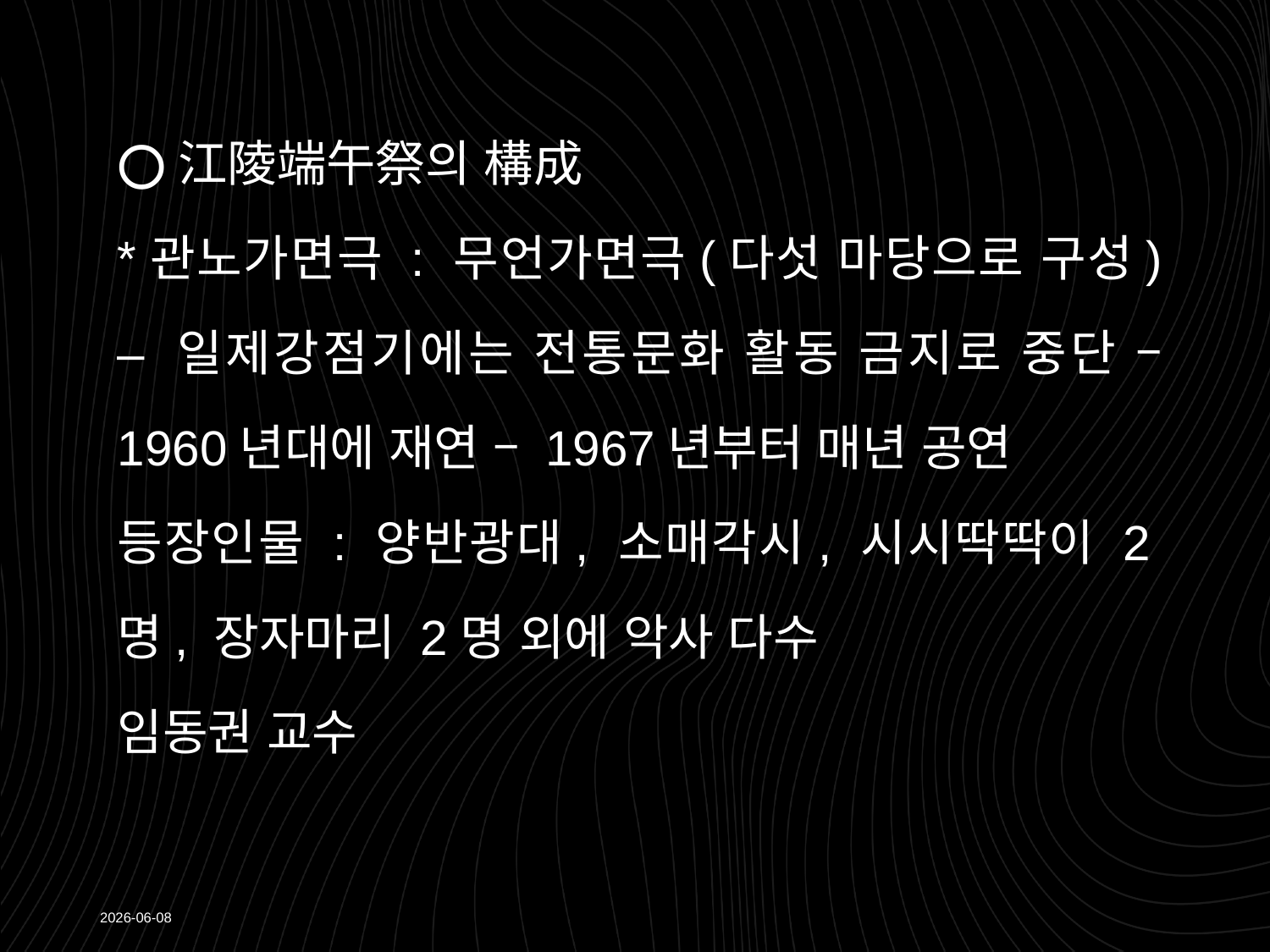

⭕江陵端午祭의 構成
*관노가면극 : 무언가면극(다섯 마당으로 구성) – 일제강점기에는 전통문화 활동 금지로 중단 – 1960년대에 재연 – 1967년부터 매년 공연
등장인물 : 양반광대, 소매각시, 시시딱딱이 2명, 장자마리 2명 외에 악사 다수
임동권 교수

2026-06-08